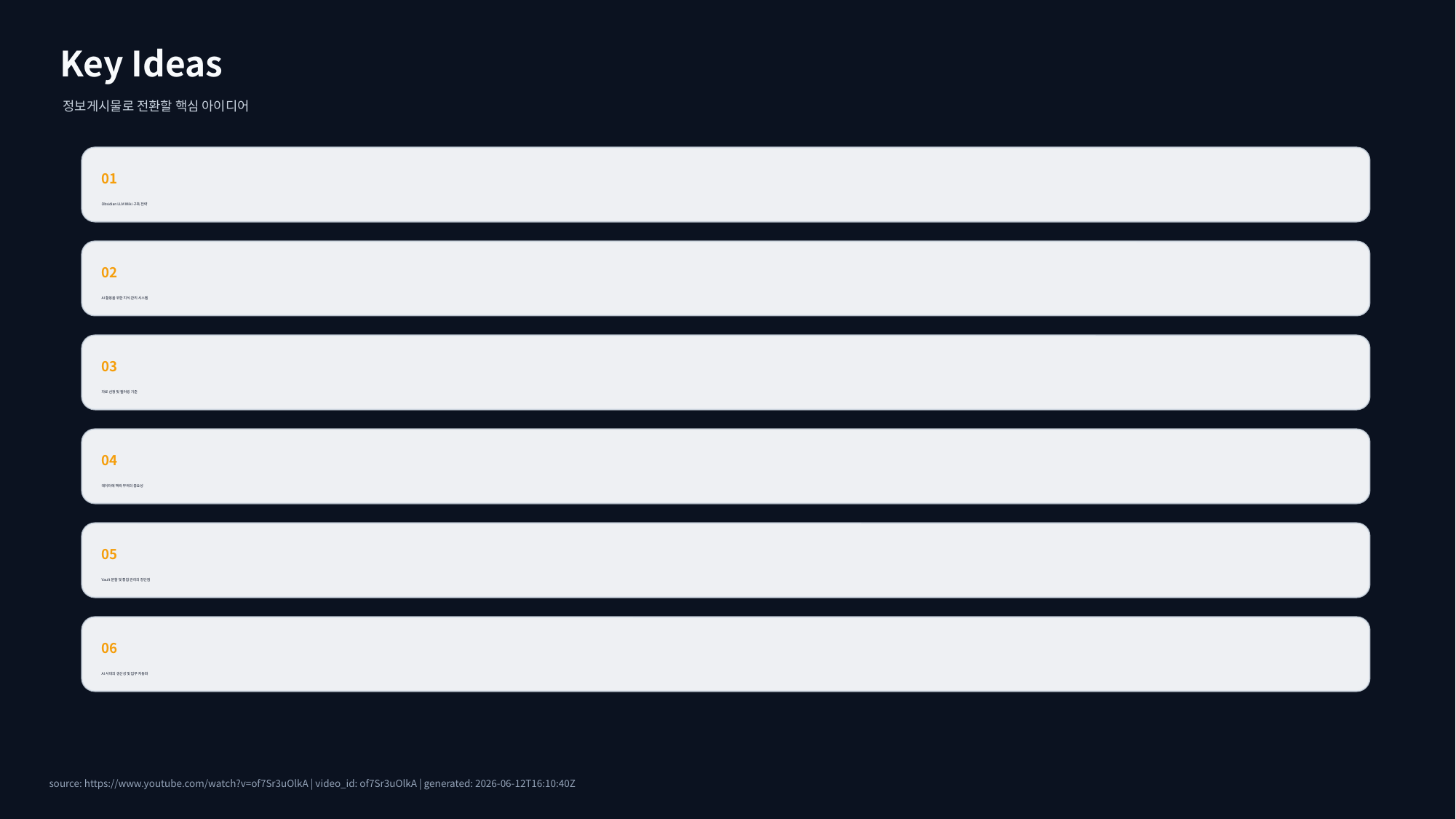

Key Ideas
정보게시물로 전환할 핵심 아이디어

01
Obsidian LLM Wiki 구축 전략

02
AI 활용을 위한 지식 관리 시스템

03
자료 선정 및 필터링 기준

04
데이터에 맥락 부여의 중요성

05
Vault 분할 및 통합 관리의 장단점

06
AI 시대의 생산성 및 업무 자동화
source: https://www.youtube.com/watch?v=of7Sr3uOlkA | video_id: of7Sr3uOlkA | generated: 2026-06-12T16:10:40Z